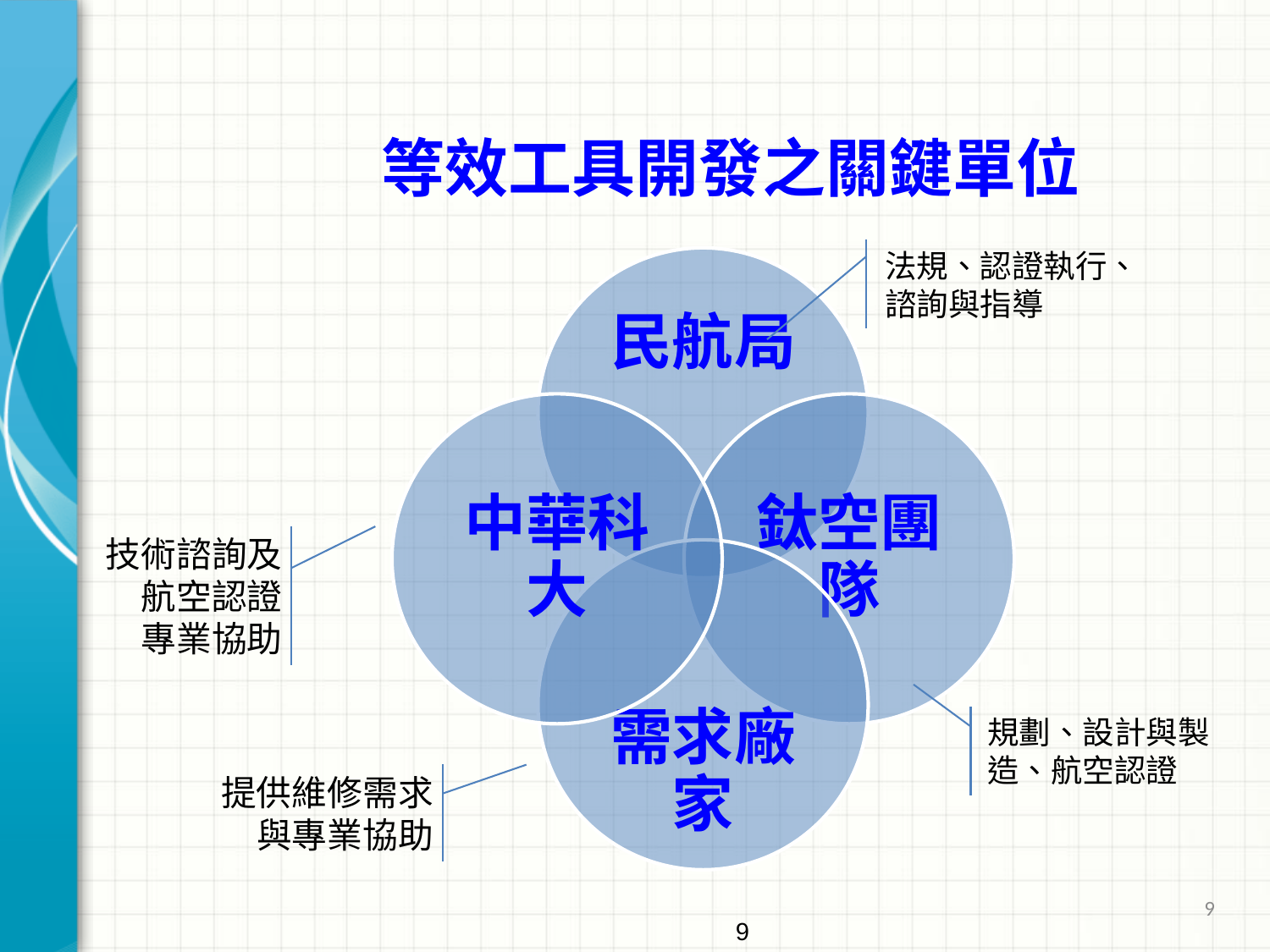

等效工具開發之關鍵單位
法規、認證執行、諮詢與指導
民航局
鈦空團隊
需求廠家
中華科大
技術諮詢及
航空認證
專業協助
規劃、設計與製造、航空認證
提供維修需求與專業協助
9
9